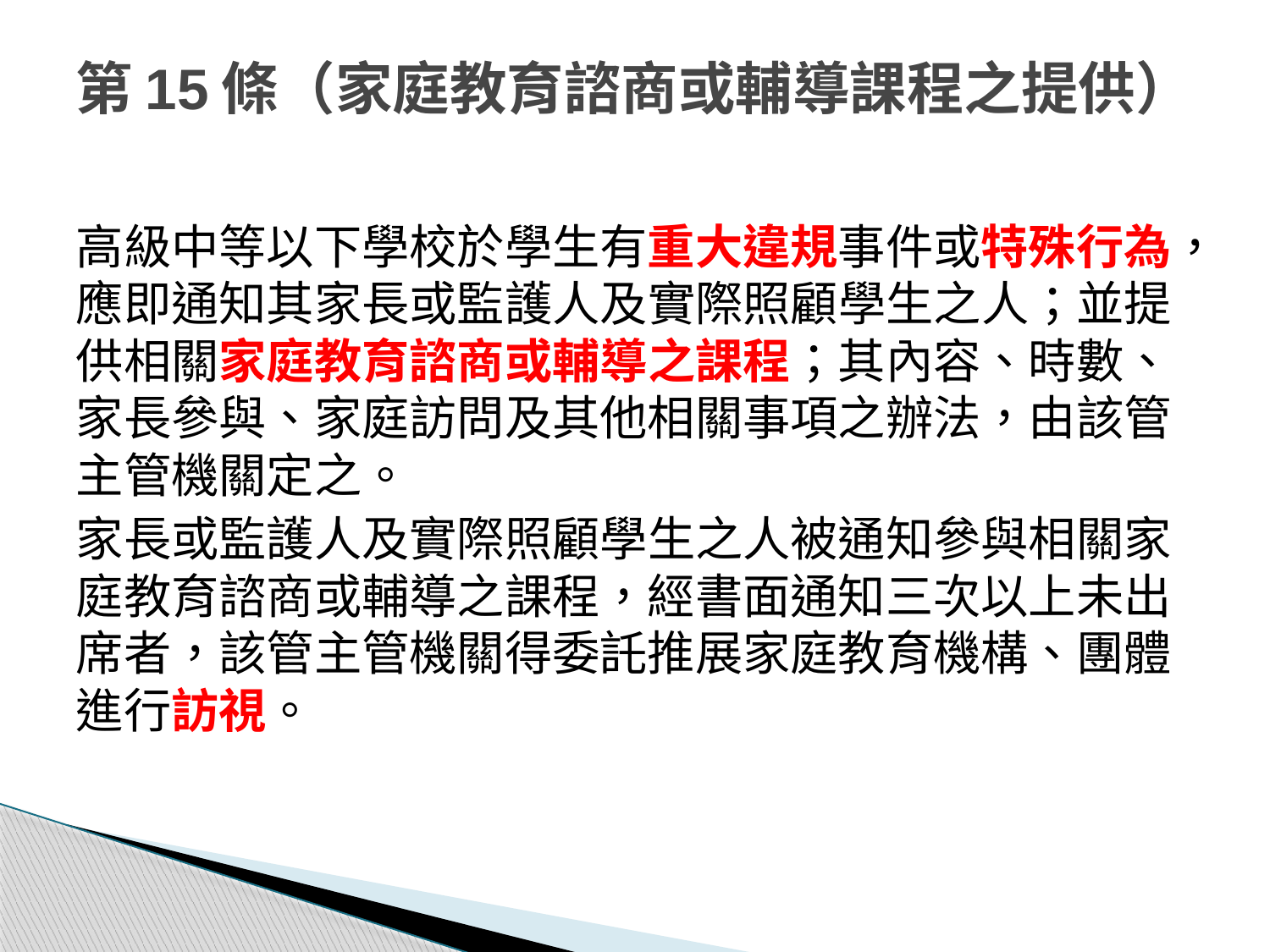

# 第15條（家庭教育諮商或輔導課程之提供）

高級中等以下學校於學生有重大違規事件或特殊行為，應即通知其家長或監護人及實際照顧學生之人；並提供相關家庭教育諮商或輔導之課程；其內容、時數、家長參與、家庭訪問及其他相關事項之辦法，由該管主管機關定之。
家長或監護人及實際照顧學生之人被通知參與相關家庭教育諮商或輔導之課程，經書面通知三次以上未出席者，該管主管機關得委託推展家庭教育機構、團體進行訪視。